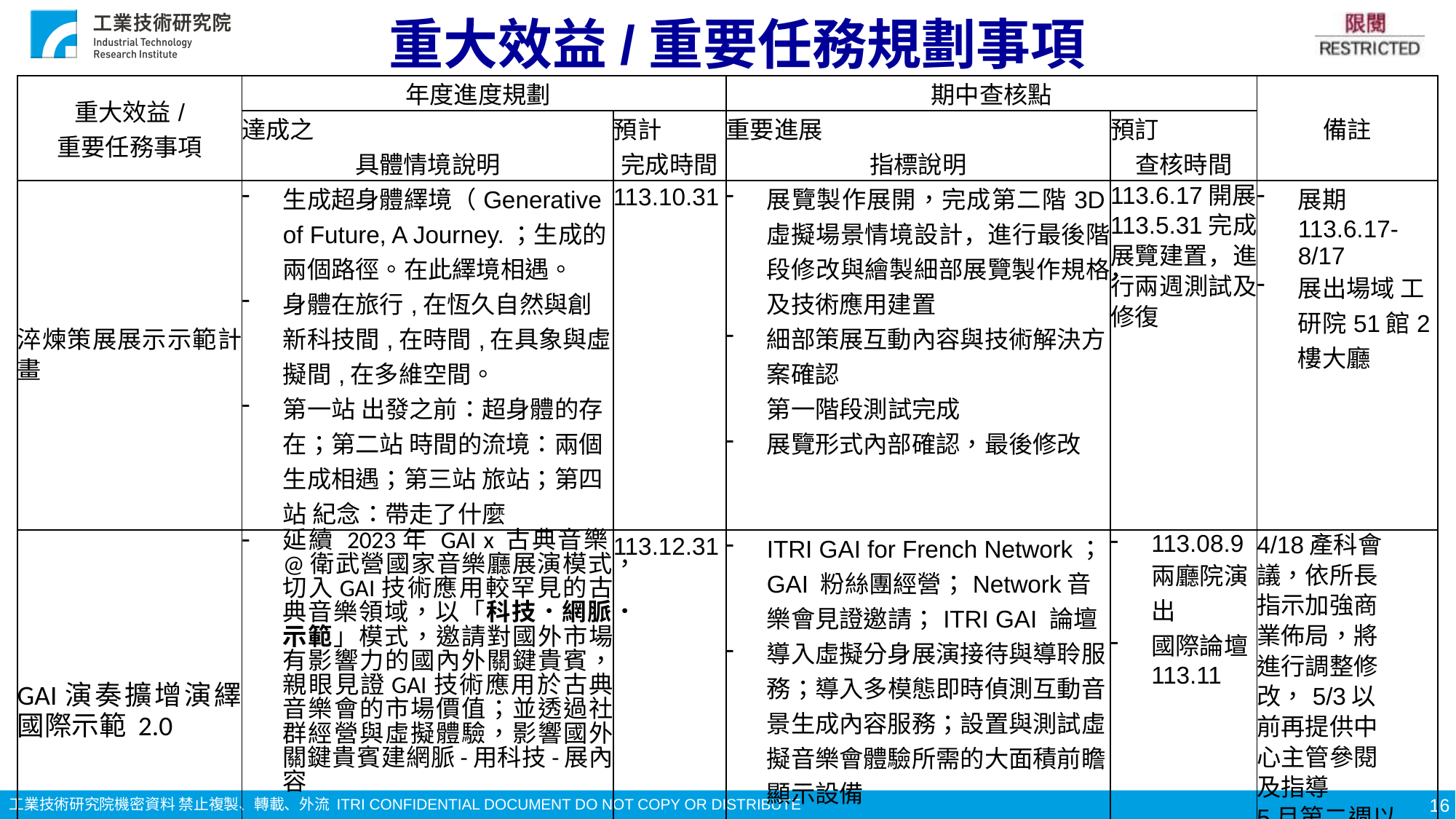

# 重大效益/重要任務規劃事項
| 重大效益/ 重要任務事項 | 年度進度規劃 |  | 期中查核點 |  | 備註 |
| --- | --- | --- | --- | --- | --- |
|  | 達成之 具體情境說明 | 預計 完成時間 | 重要進展 指標說明 | 預訂 查核時間 |  |
| 淬煉策展展示示範計畫 | 生成超身體繹境（Generative of Future, A Journey.；生成的兩個路徑。在此繹境相遇。 身體在旅行,在恆久自然與創新科技間,在時間,在具象與虛擬間,在多維空間。 第一站 出發之前：超身體的存在；第二站 時間的流境：兩個生成相遇；第三站 旅站；第四站 紀念：帶走了什麼 | 113.10.31 | 展覽製作展開，完成第二階3D虛擬場景情境設計，進行最後階段修改與繪製細部展覽製作規格，及技術應用建置 細部策展互動內容與技術解決方案確認 第一階段測試完成 展覽形式內部確認，最後修改 | 113.6.17開展 113.5.31完成展覽建置，進行兩週測試及修復 | 展期113.6.17-8/17 展出場域 工研院51館2樓大廳 |
| GAI演奏擴增演繹國際示範 2.0​ | 延續 2023年 GAI x 古典音樂@衛武營國家音樂廳展演模式，切入GAI技術應用較罕見的古典音樂領域，以「科技．網脈．示範」模式，邀請對國外市場有影響力的國內外關鍵貴賓，親眼見證GAI技術應用於古典音樂會的市場價值；並透過社群經營與虛擬體驗，影響國外關鍵貴賓建網脈-用科技-展內容​​ | 113.12.31 | ITRI GAI for French Network​；GAI 粉絲團經營​；Network音樂會見證邀請​；ITRI GAI 論壇 導入虛擬分身展演接待與導聆服務​；導入多模態即時偵測互動音景生成內容服務​；設置與測試虛擬音樂會體驗所需的大面積前瞻顯示設備 | 113.08.9兩廳院演出 國際論壇113.11 | 4/18產科會議，依所長指示加強商業佈局，將進行調整修改，5/3以前再提供中心主管參閱及指導 5月第二週以前安排蘇協理會議 |
16